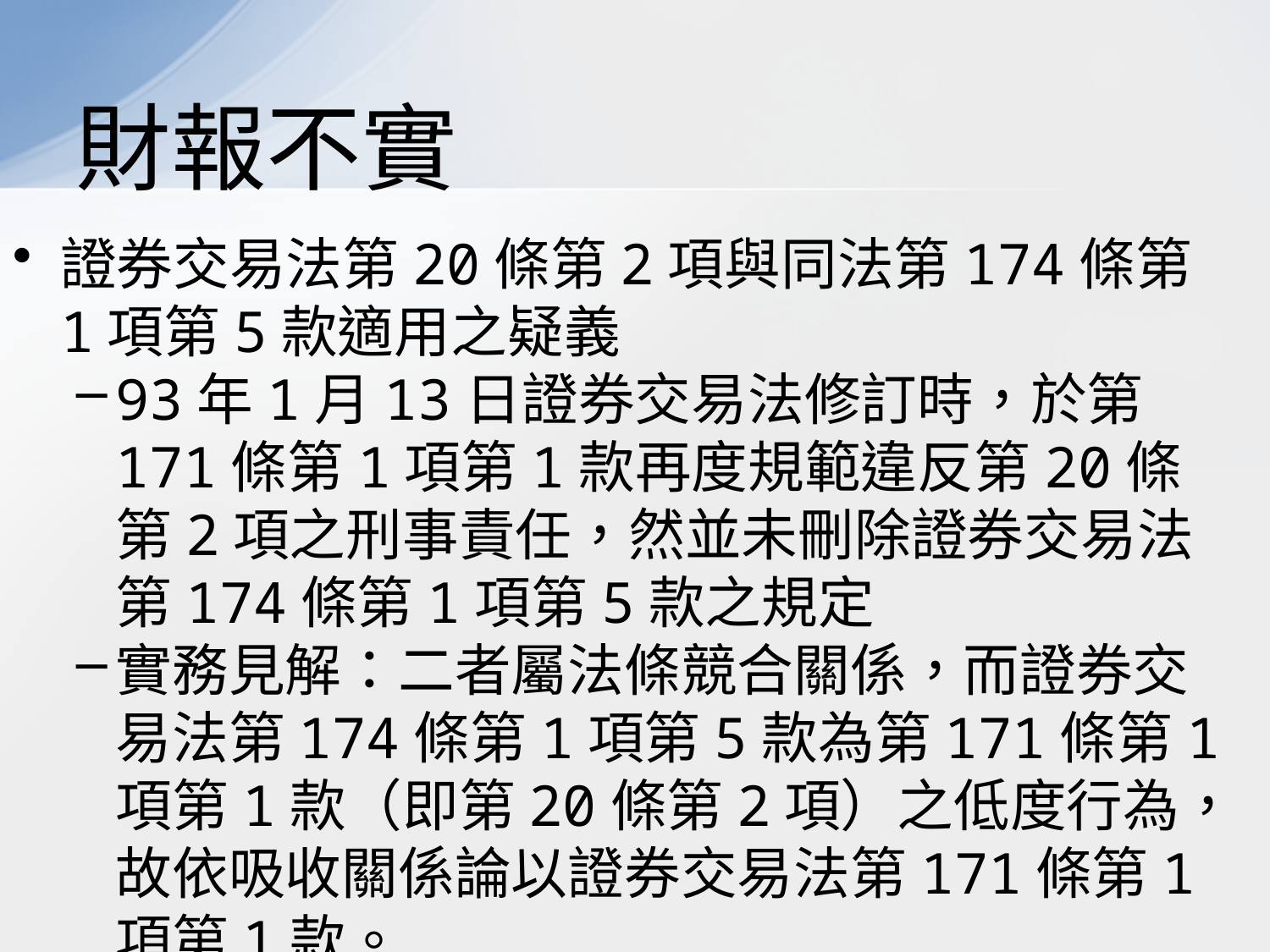

# 財報不實
證券交易法第20條第2項與同法第174條第1項第5款適用之疑義
93年1月13日證券交易法修訂時，於第171條第1項第1款再度規範違反第20條第2項之刑事責任，然並未刪除證券交易法第174條第1項第5款之規定
實務見解：二者屬法條競合關係，而證券交易法第174條第1項第5款為第171條第1項第1款（即第20條第2項）之低度行為，故依吸收關係論以證券交易法第171條第1項第1款。